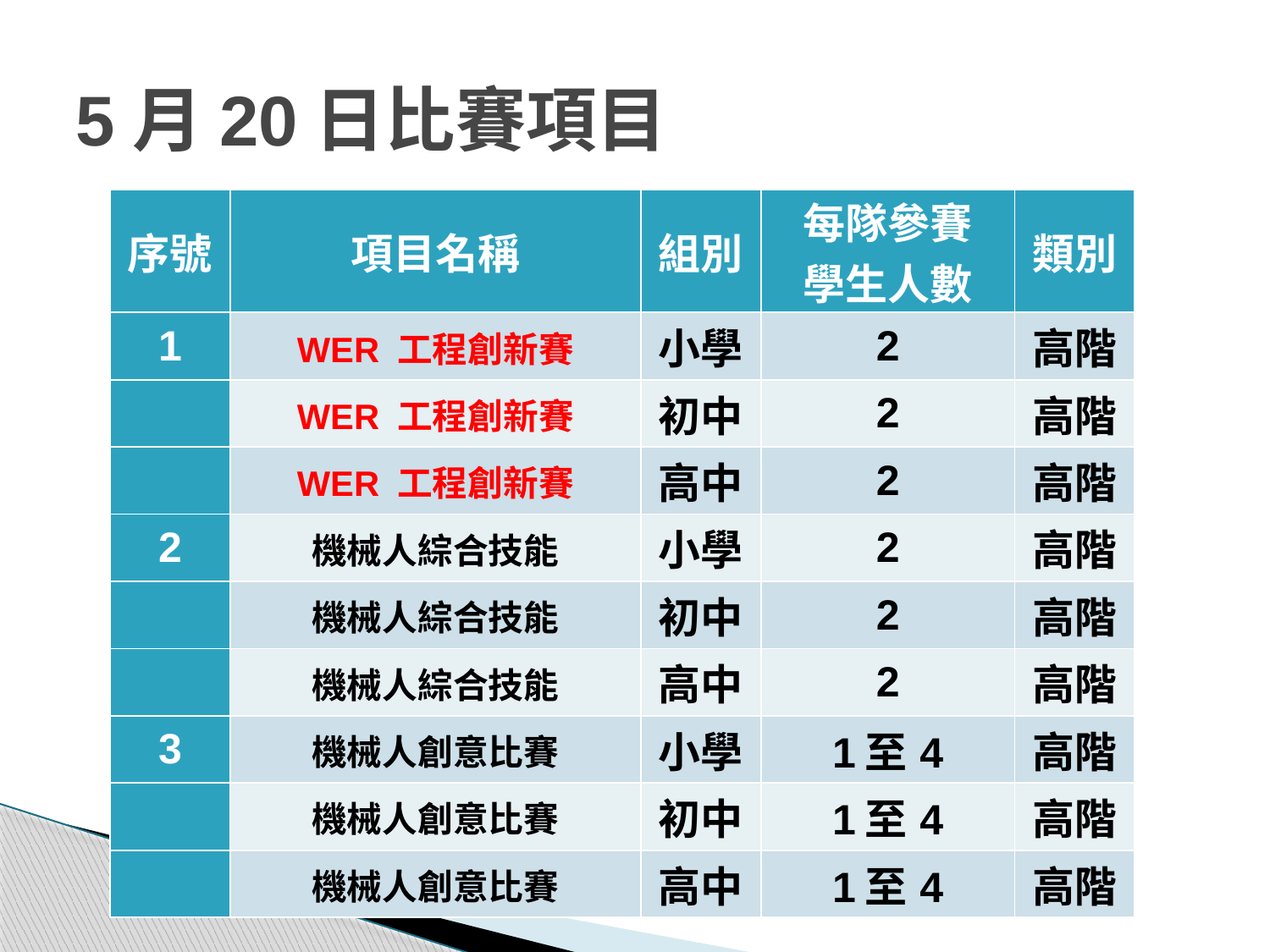

# 5月20日比賽項目
| 序號 | 項目名稱 | 組別 | 每隊參賽 學生人數 | 類別 |
| --- | --- | --- | --- | --- |
| 1 | WER 工程創新賽 | 小學 | 2 | 高階 |
|  | WER 工程創新賽 | 初中 | 2 | 高階 |
|  | WER 工程創新賽 | 高中 | 2 | 高階 |
| 2 | 機械人綜合技能 | 小學 | 2 | 高階 |
|  | 機械人綜合技能 | 初中 | 2 | 高階 |
|  | 機械人綜合技能 | 高中 | 2 | 高階 |
| 3 | 機械人創意比賽 | 小學 | 1至4 | 高階 |
|  | 機械人創意比賽 | 初中 | 1至4 | 高階 |
|  | 機械人創意比賽 | 高中 | 1至4 | 高階 |